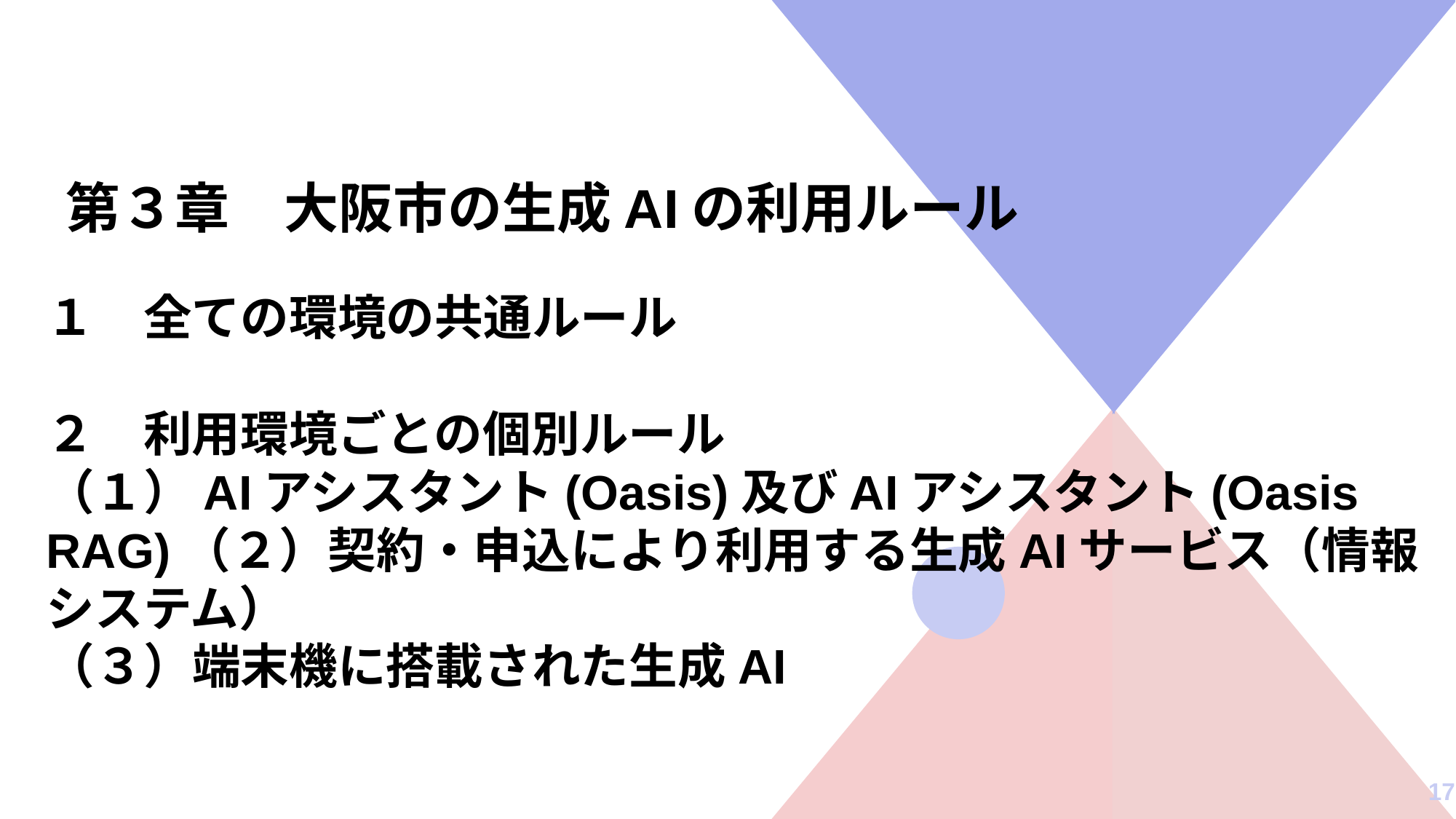

# 第３章　大阪市の生成AIの利用ルール
１　全ての環境の共通ルール

２　利用環境ごとの個別ルール
（１）AIアシスタント(Oasis)及びAIアシスタント(Oasis RAG)（２）契約・申込により利用する生成AIサービス（情報システム）
（３）端末機に搭載された生成AI
17